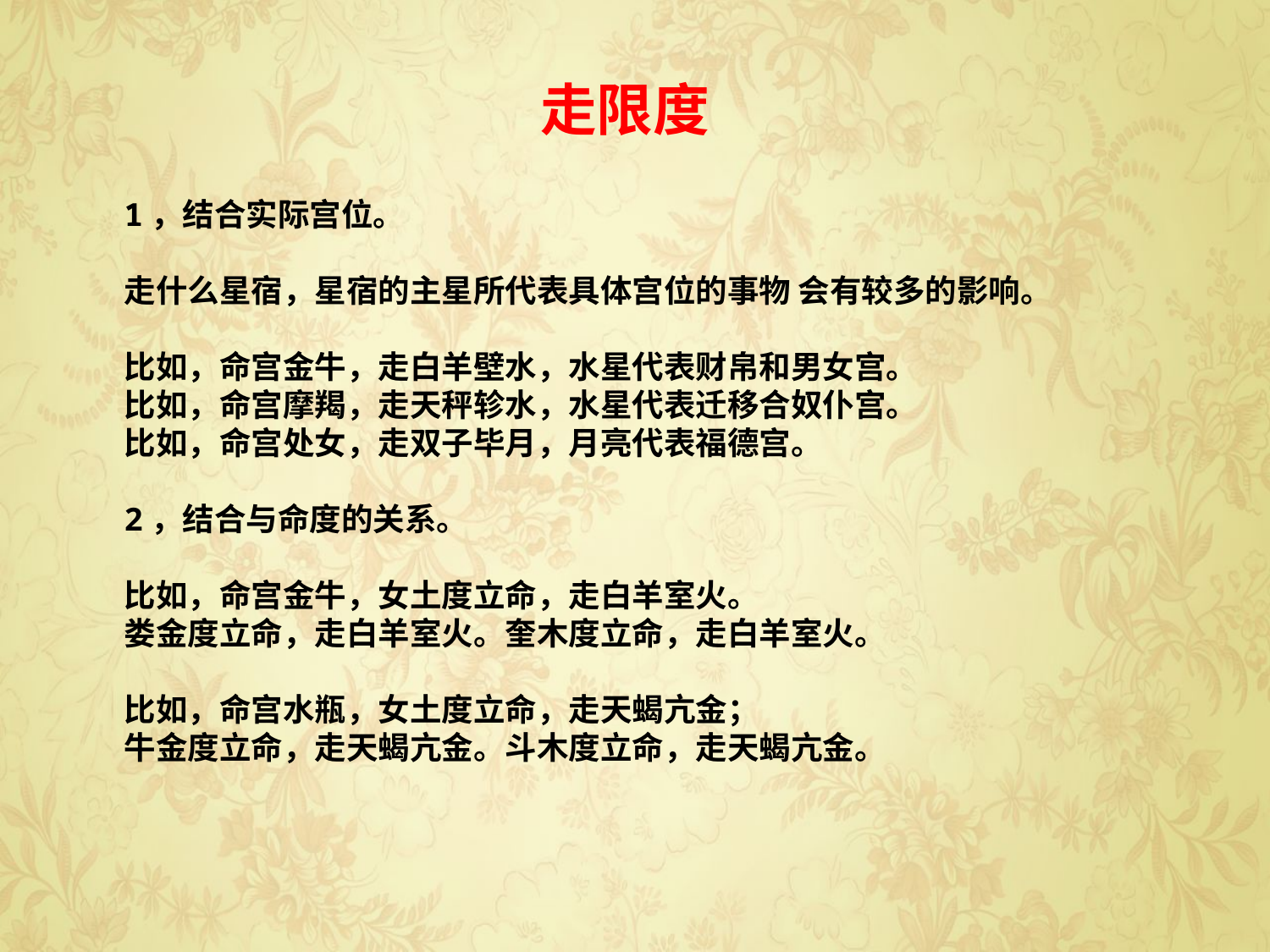

走限度
1，结合实际宫位。

走什么星宿，星宿的主星所代表具体宫位的事物 会有较多的影响。

比如，命宫金牛，走白羊壁水，水星代表财帛和男女宫。
比如，命宫摩羯，走天秤轸水，水星代表迁移合奴仆宫。
比如，命宫处女，走双子毕月，月亮代表福德宫。

2，结合与命度的关系。

比如，命宫金牛，女土度立命，走白羊室火。
娄金度立命，走白羊室火。奎木度立命，走白羊室火。

比如，命宫水瓶，女土度立命，走天蝎亢金；
牛金度立命，走天蝎亢金。斗木度立命，走天蝎亢金。